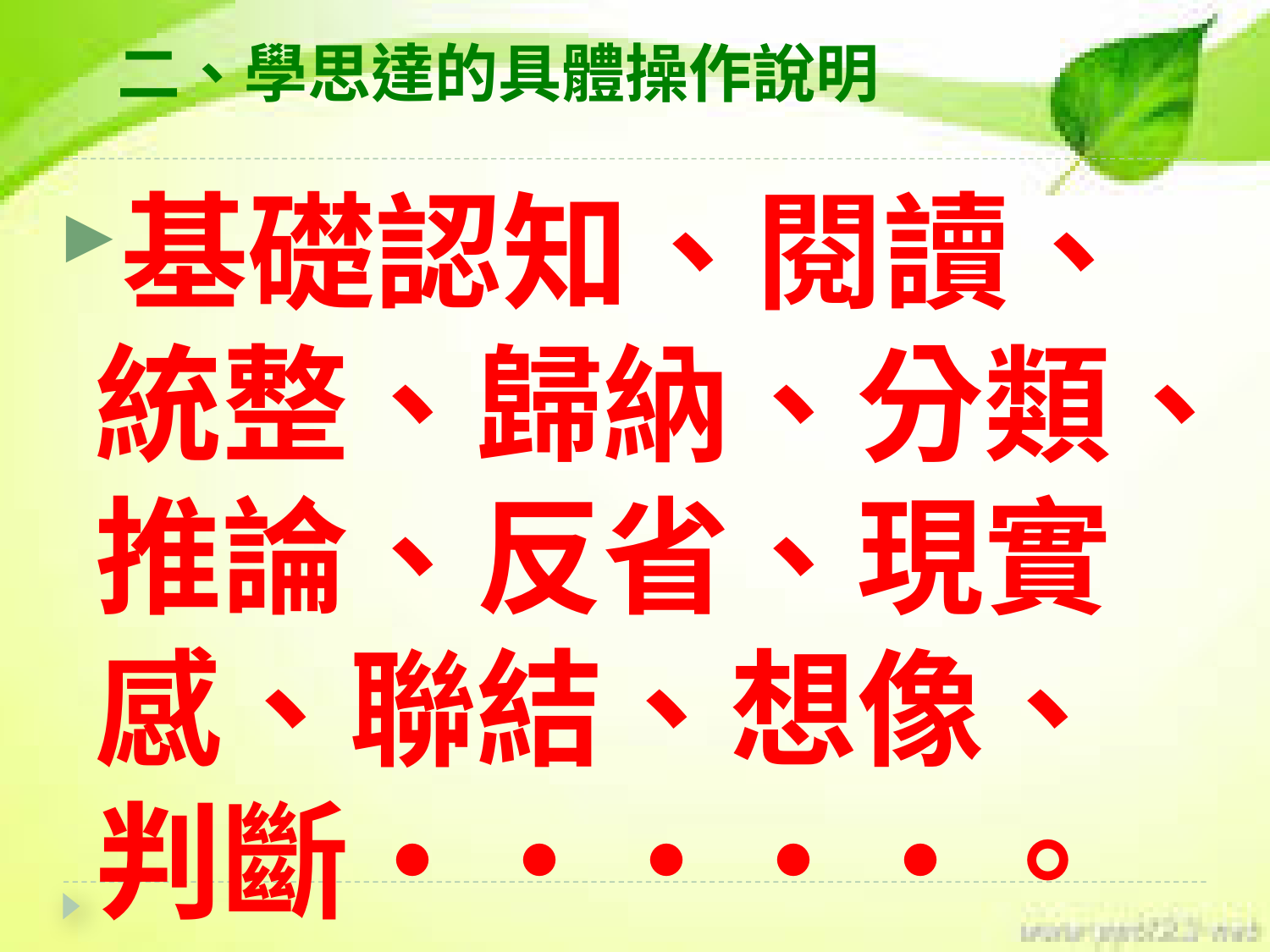

# 二、學思達的具體操作說明

基礎認知、閱讀、統整、歸納、分類、推論、反省、現實感、聯結、想像、判斷‧‧‧‧‧。